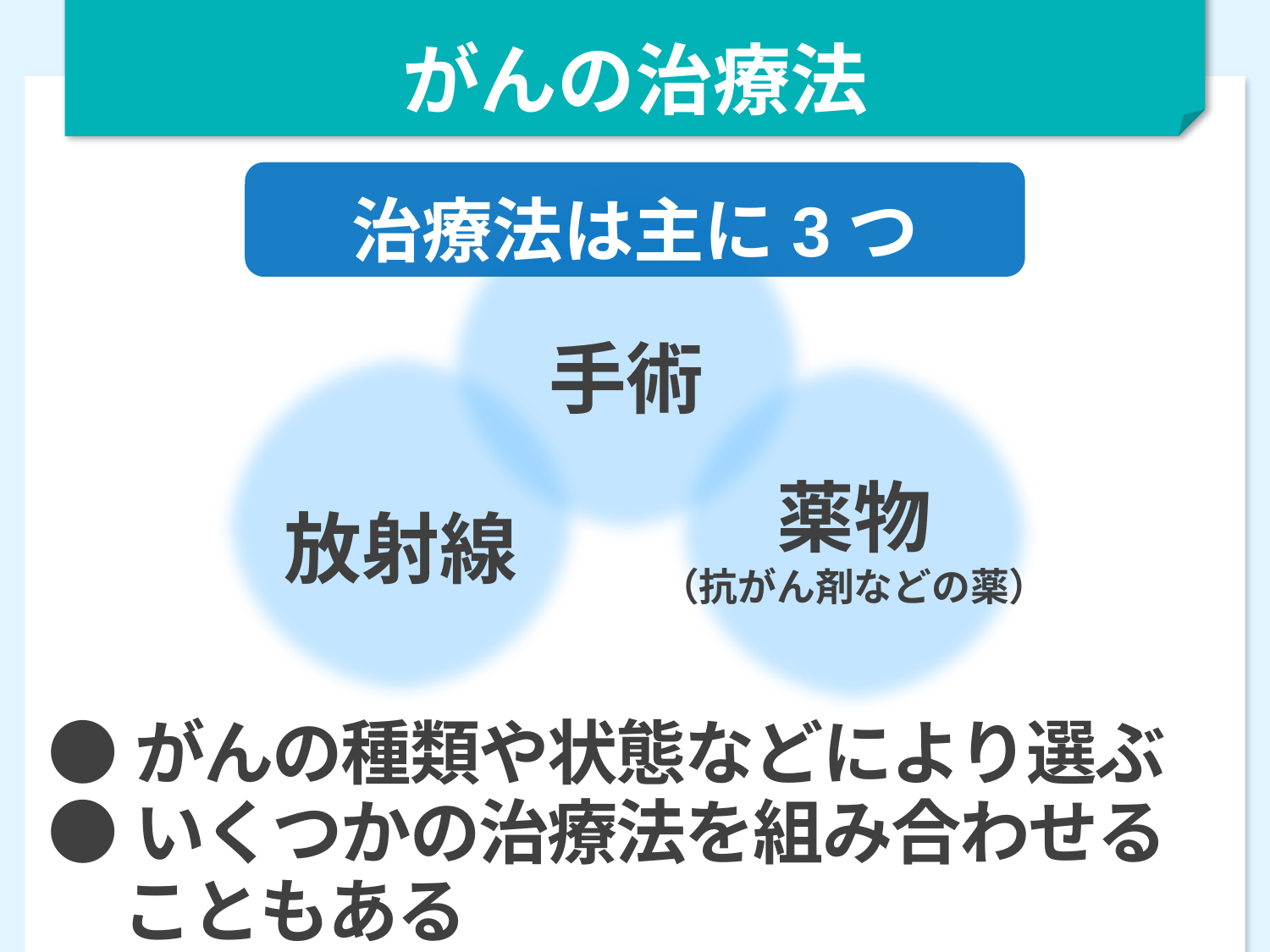

がんの治療法
治療法は主に3つ
手術
放射線
薬物

（抗がん剤などの薬）
●がんの種類や状態などにより選ぶ
●いくつかの治療法を組み合わせることもある